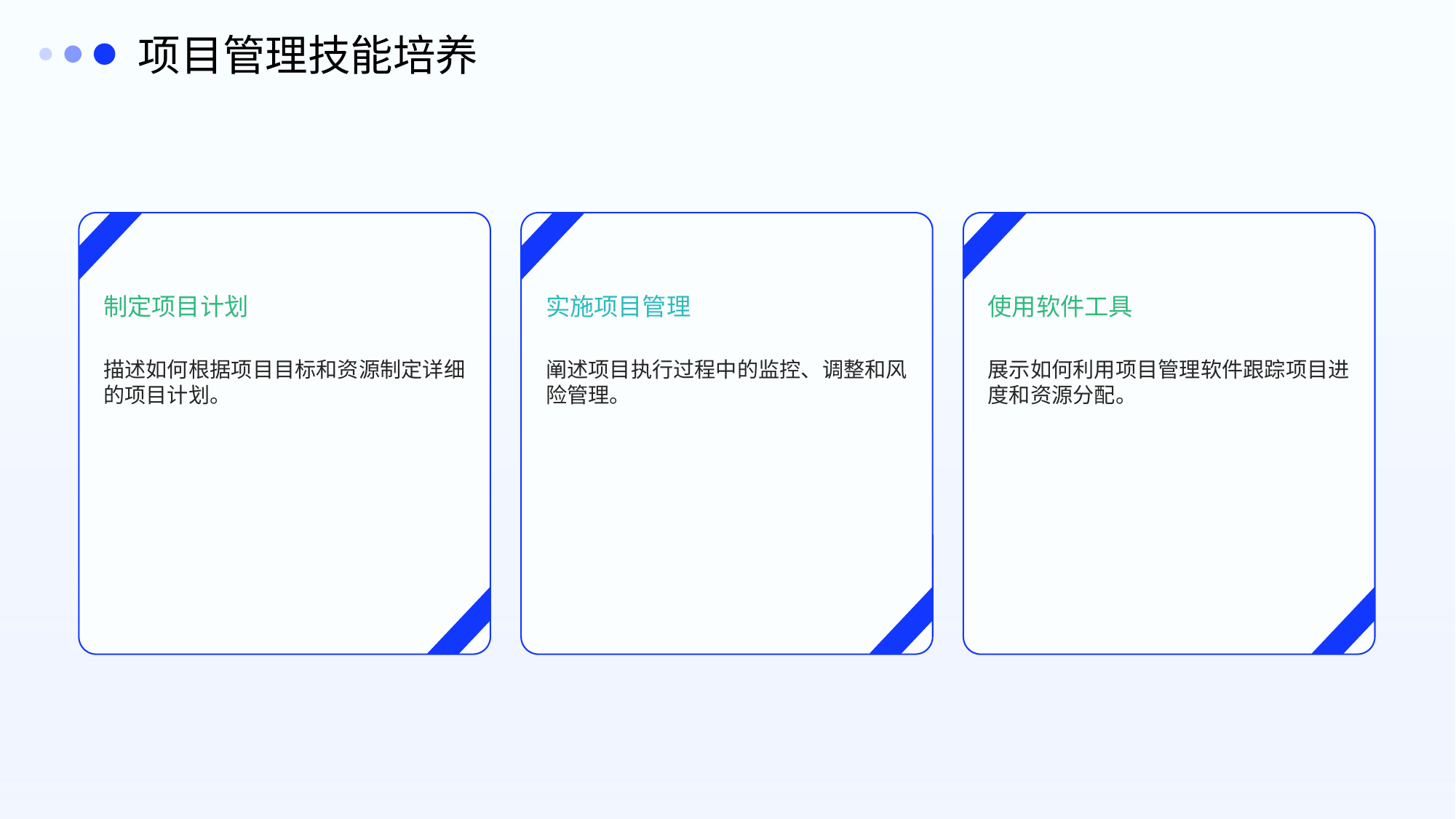

项目管理技能培养

制定项目计划
实施项目管理
使用软件工具
描述如何根据项目目标和资源制定详细的项目计划。
阐述项目执行过程中的监控、调整和风险管理。
展示如何利用项目管理软件跟踪项目进度和资源分配。